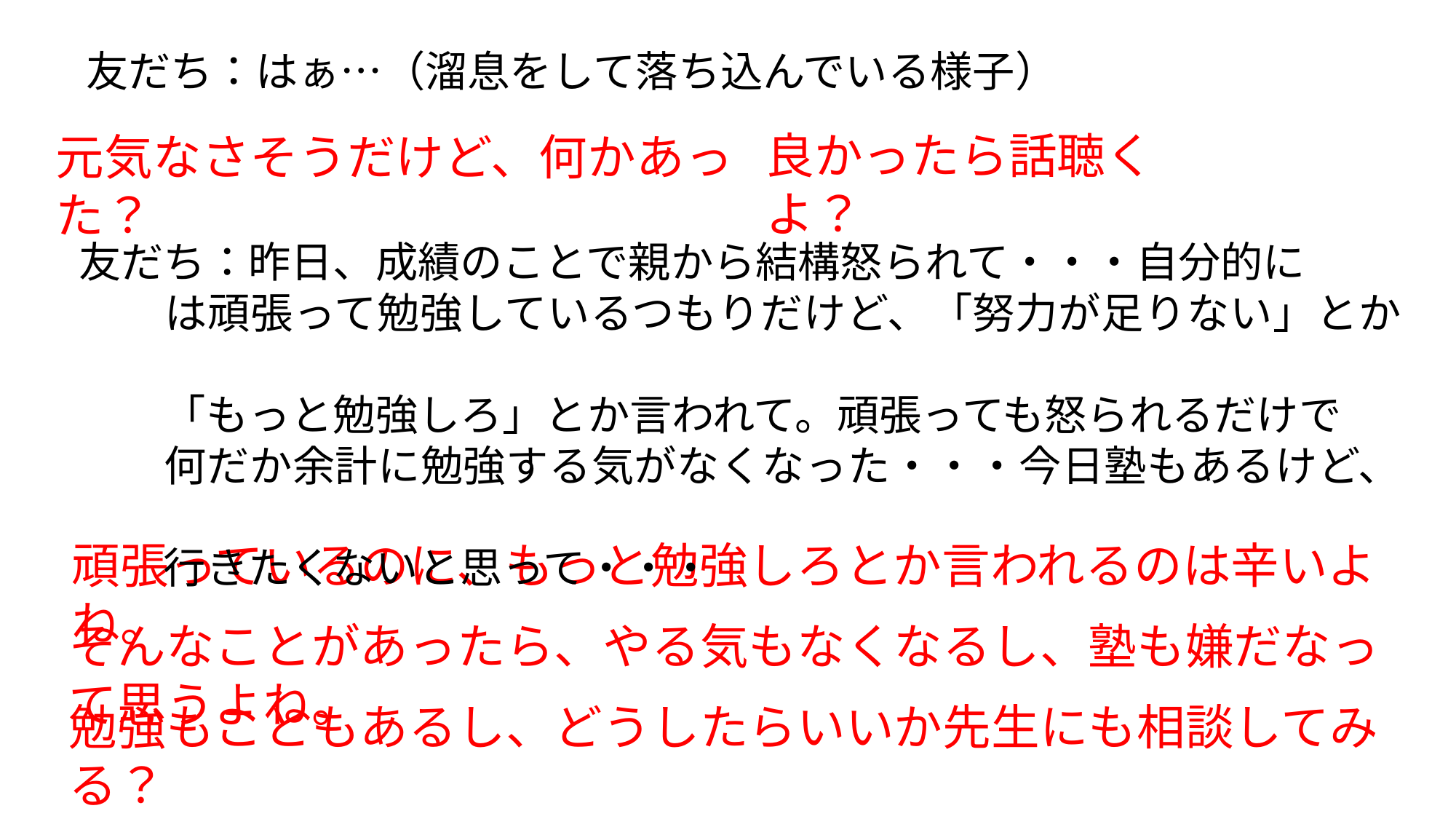

友だち：はぁ…（溜息をして落ち込んでいる様子）
良かったら話聴くよ？
元気なさそうだけど、何かあった？
友だち：昨日、成績のことで親から結構怒られて・・・自分的に
　　は頑張って勉強しているつもりだけど、「努力が足りない」とか
　　「もっと勉強しろ」とか言われて。頑張っても怒られるだけで
　　何だか余計に勉強する気がなくなった・・・今日塾もあるけど、
　　行きたくないと思って・・・

頑張っているのに、もっと勉強しろとか言われるのは辛いよね。
そんなことがあったら、やる気もなくなるし、塾も嫌だなって思うよね。
勉強もこともあるし、どうしたらいいか先生にも相談してみる？